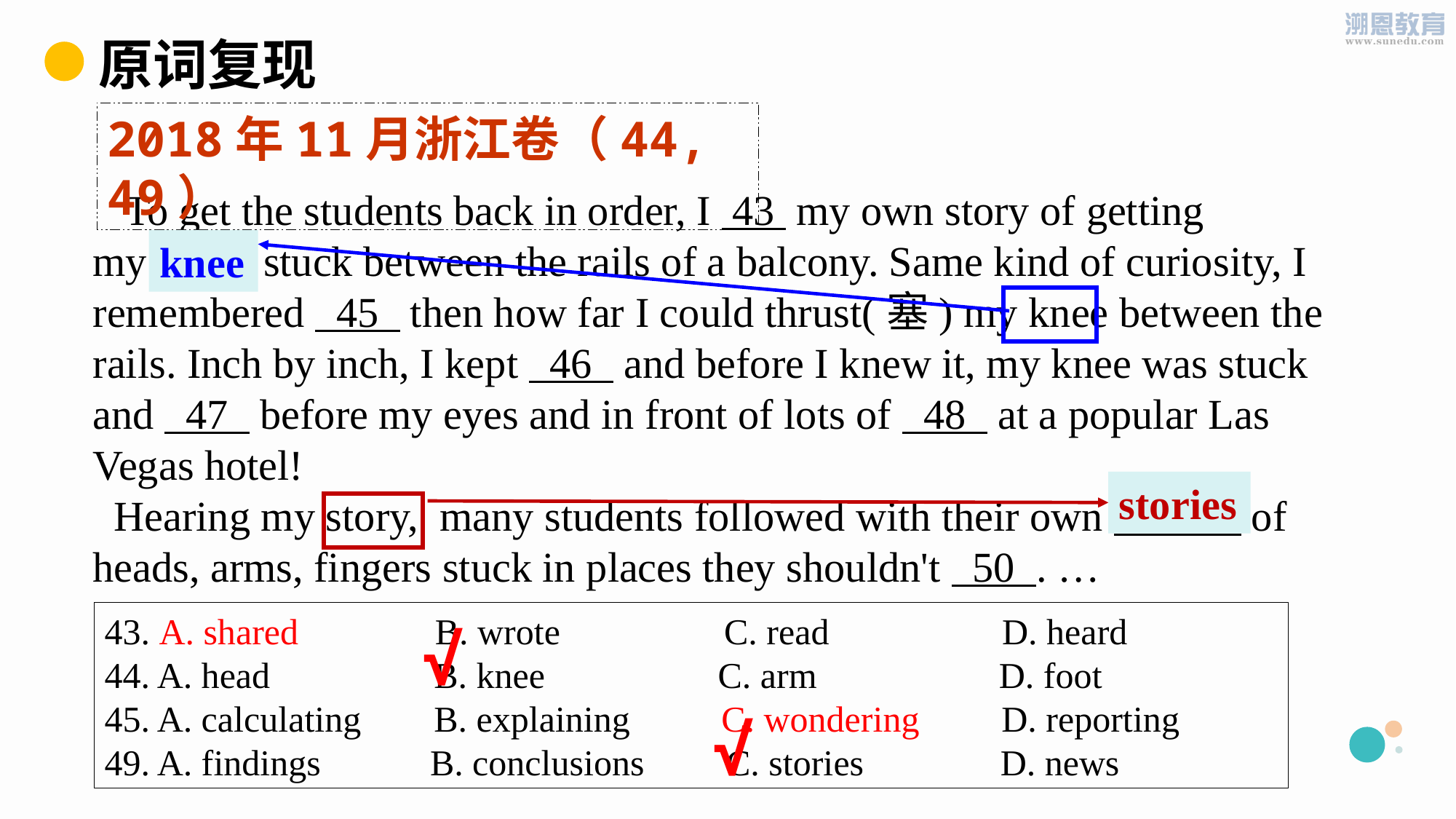

原词复现

2018年11月浙江卷（44, 49）
   To get the students back in order, I  43  my own story of getting my   44    stuck between the rails of a balcony. Same kind of curiosity, I remembered   45   then how far I could thrust(塞) my knee between the rails. Inch by inch, I kept   46   and before I knew it, my knee was stuck and   47   before my eyes and in front of lots of   48   at a popular Las Vegas hotel!
  Hearing my story,  many students followed with their own    49      of heads, arms, fingers stuck in places they shouldn't   50  . …
knee

stories

43. A. shared               B. wrote                  C. read                   D. heard
44. A. head                  B. knee                   C. arm                    D. foot
45. A. calculating        B. explaining          C. wondering         D. reporting
49. A. findings            B. conclusions         C. stories               D. news
√
√
PPT模板下载：www.1ppt.com/moban/     行业PPT模板：www.1ppt.com/hangye/
节日PPT模板：www.1ppt.com/jieri/           PPT素材下载：www.1ppt.com/sucai/
PPT背景图片：www.1ppt.com/beijing/      PPT图表下载：www.1ppt.com/tubiao/
优秀PPT下载：www.1ppt.com/xiazai/        PPT教程： www.1ppt.com/powerpoint/
Word教程： www.1ppt.com/word/              Excel教程：www.1ppt.com/excel/
资料下载：www.1ppt.com/ziliao/                PPT课件下载：www.1ppt.com/kejian/
范文下载：www.1ppt.com/fanwen/             试卷下载：www.1ppt.com/shiti/
教案下载：www.1ppt.com/jiaoan/
字体下载：www.1ppt.com/ziti/